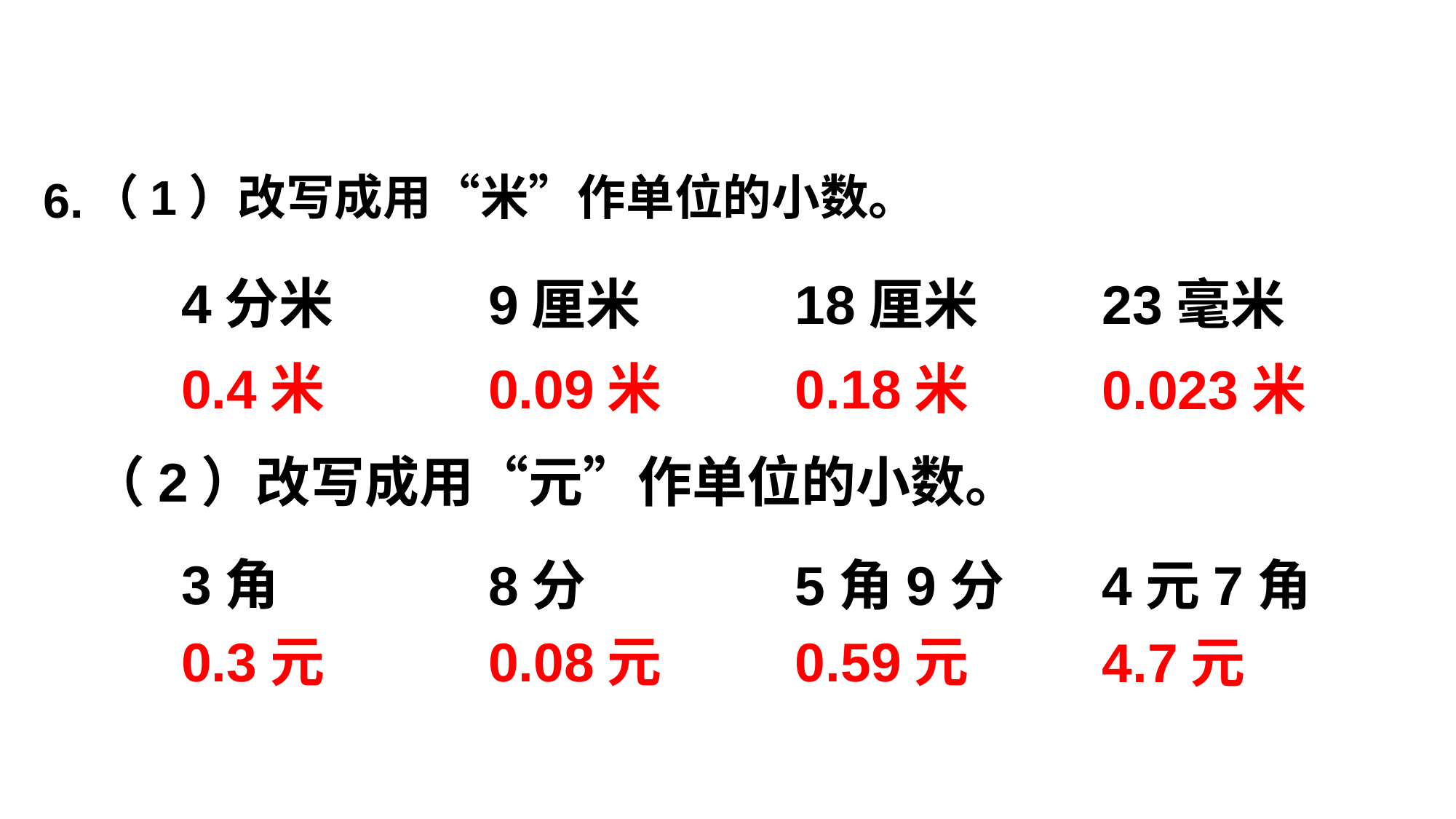

（1）改写成用“米”作单位的小数。
6.
4分米
9厘米
18厘米
23毫米
0.4米
0.09米
0.18米
0.023米
（2）改写成用“元”作单位的小数。
3角
8分
5角9分
4元7角
0.3元
0.08元
0.59元
4.7元